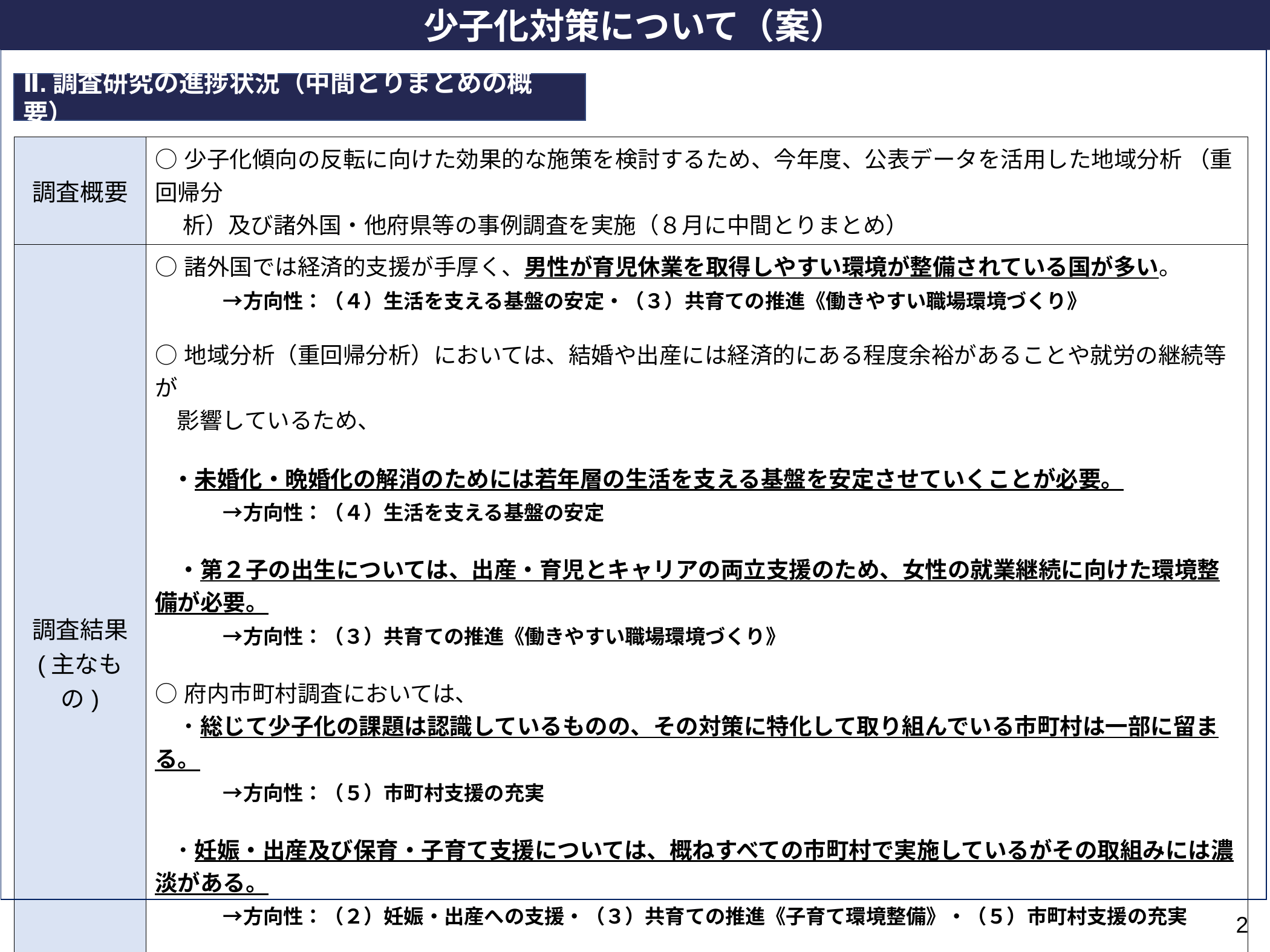

少子化対策について（案）

Ⅱ.調査研究の進捗状況（中間とりまとめの概要）
| 調査概要 | ○少子化傾向の反転に向けた効果的な施策を検討するため、今年度、公表データを活用した地域分析 （重回帰分 　 析）及び諸外国・他府県等の事例調査を実施（８月に中間とりまとめ） |
| --- | --- |
| 調査結果 (主なもの) | ○諸外国では経済的支援が手厚く、男性が育児休業を取得しやすい環境が整備されている国が多い。 　　　→方向性：（４）生活を支える基盤の安定・（３）共育ての推進《働きやすい職場環境づくり》 ○地域分析（重回帰分析）においては、結婚や出産には経済的にある程度余裕があることや就労の継続等が 影響しているため、 ・未婚化・晩婚化の解消のためには若年層の生活を支える基盤を安定させていくことが必要。 　　　→方向性：（４）生活を支える基盤の安定 　・第２子の出生については、出産・育児とキャリアの両立支援のため、女性の就業継続に向けた環境整備が必要。 　　　→方向性：（３）共育ての推進《働きやすい職場環境づくり》 ○府内市町村調査においては、 　・総じて少子化の課題は認識しているものの、その対策に特化して取り組んでいる市町村は一部に留まる。 　　　→方向性：（５）市町村支援の充実 ・妊娠・出産及び保育・子育て支援については、概ねすべての市町村で実施しているがその取組みには濃淡がある。 　　　→方向性：（２）妊娠・出産への支援・（３）共育ての推進《子育て環境整備》・（５）市町村支援の充実 　・結婚支援や働き方改革、男性の育児参加を含む共育ての推進については、一部の市町村でしか取組みが 進んでいない。 　 　→方向性：（１）出会いの機会の創出・結婚支援・（３）共育ての推進《働きやすい職場環境づくり》 |
2